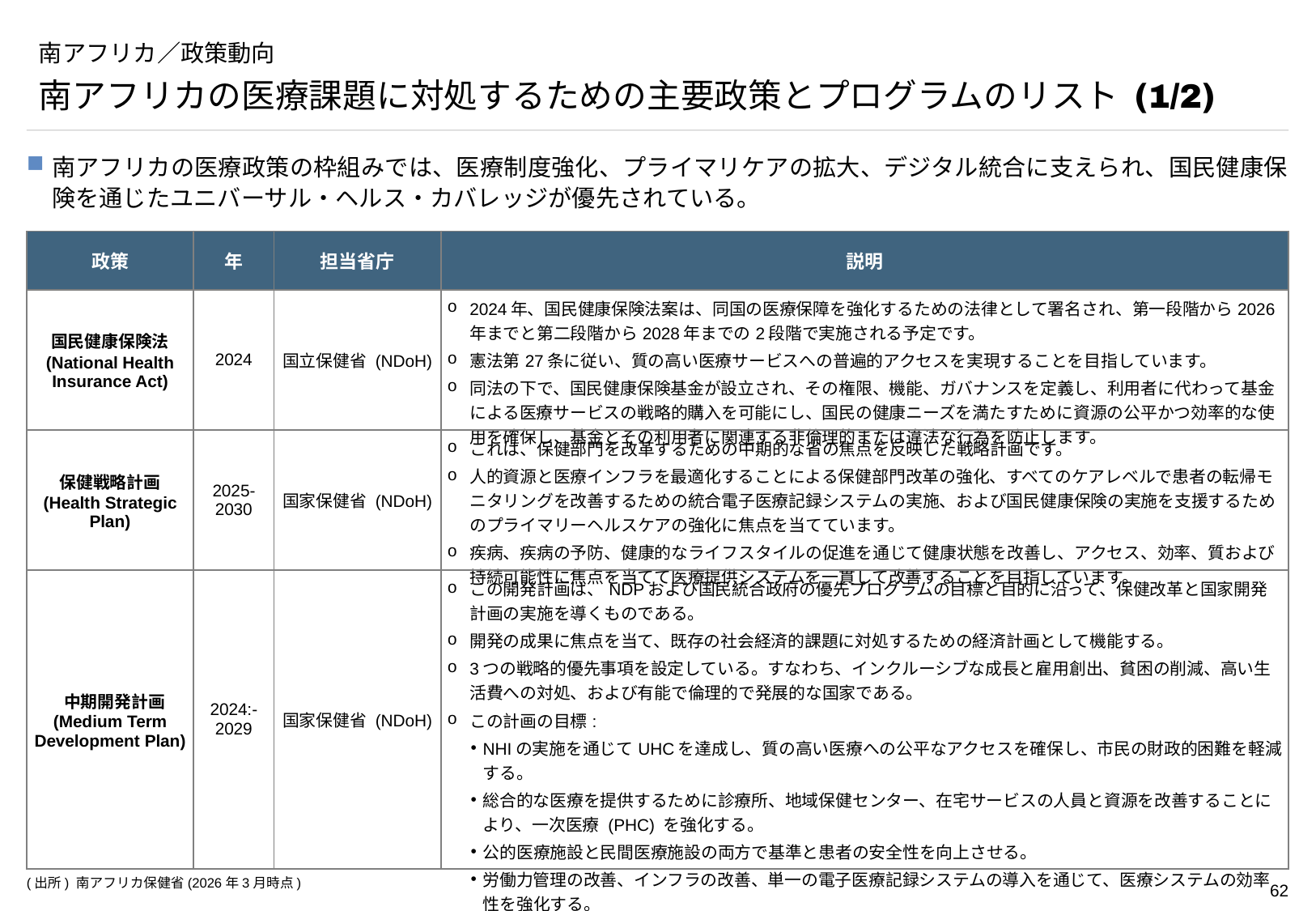

# 南アフリカ／政策動向
南アフリカの医療課題に対処するための主要政策とプログラムのリスト (1/2)
南アフリカの医療政策の枠組みでは、医療制度強化、プライマリケアの拡大、デジタル統合に支えられ、国民健康保険を通じたユニバーサル・ヘルス・カバレッジが優先されている。
| 政策 | 年 | 担当省庁 | 説明 |
| --- | --- | --- | --- |
| 国民健康保険法 (National Health Insurance Act) | 2024 | 国立保健省 (NDoH) | 2024年、国民健康保険法案は、同国の医療保障を強化するための法律として署名され、第一段階から2026年までと第二段階から2028年までの2段階で実施される予定です。 憲法第27条に従い、質の高い医療サービスへの普遍的アクセスを実現することを目指しています。 同法の下で、国民健康保険基金が設立され、その権限、機能、ガバナンスを定義し、利用者に代わって基金による医療サービスの戦略的購入を可能にし、国民の健康ニーズを満たすために資源の公平かつ効率的な使用を確保し、基金とその利用者に関連する非倫理的または違法な行為を防止します。 |
| 保健戦略計画 (Health Strategic Plan) | 2025-2030 | 国家保健省 (NDoH) | これは、保健部門を改革するための中期的な省の焦点を反映した戦略計画です。 人的資源と医療インフラを最適化することによる保健部門改革の強化、すべてのケアレベルで患者の転帰モニタリングを改善するための統合電子医療記録システムの実施、および国民健康保険の実施を支援するためのプライマリーヘルスケアの強化に焦点を当てています。 疾病、疾病の予防、健康的なライフスタイルの促進を通じて健康状態を改善し、アクセス、効率、質および持続可能性に焦点を当てて医療提供システムを一貫して改善することを目指しています。 |
| 中期開発計画 (Medium Term Development Plan) | 2024:-2029 | 国家保健省 (NDoH) | この開発計画は、NDPおよび国民統合政府の優先プログラムの目標と目的に沿って、保健改革と国家開発計画の実施を導くものである。 開発の成果に焦点を当て、既存の社会経済的課題に対処するための経済計画として機能する。 3つの戦略的優先事項を設定している。すなわち、インクルーシブな成長と雇用創出、貧困の削減、高い生活費への対処、および有能で倫理的で発展的な国家である。 この計画の目標: NHIの実施を通じてUHCを達成し、質の高い医療への公平なアクセスを確保し、市民の財政的困難を軽減する。 総合的な医療を提供するために診療所、地域保健センター、在宅サービスの人員と資源を改善することにより、一次医療 (PHC) を強化する。 公的医療施設と民間医療施設の両方で基準と患者の安全性を向上させる。 労働力管理の改善、インフラの改善、単一の電子医療記録システムの導入を通じて、医療システムの効率性を強化する。 |
(出所) 南アフリカ保健省(2026年3月時点)